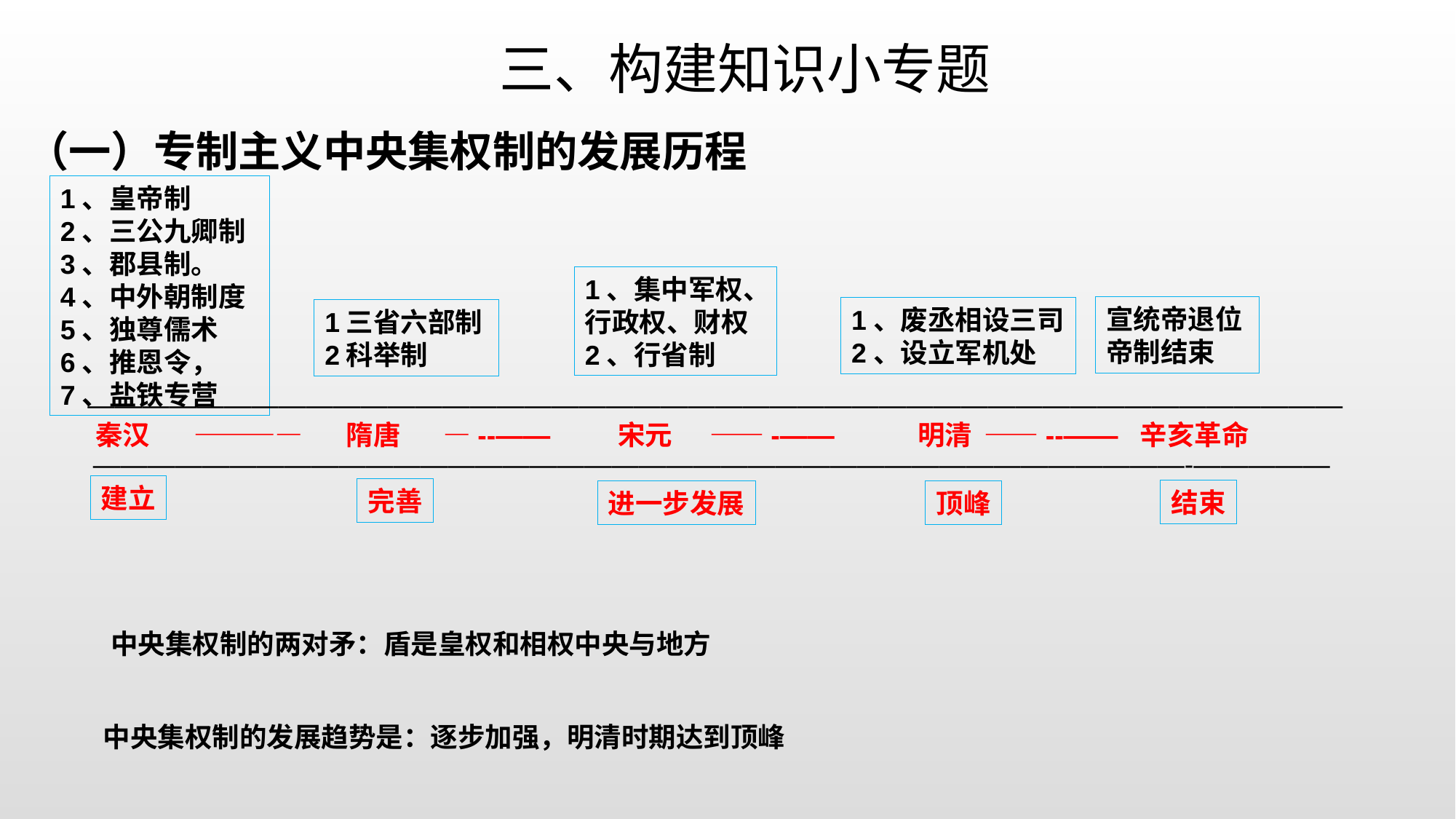

三、构建知识小专题
（一）专制主义中央集权制的发展历程
1、皇帝制
2、三公九卿制
3、郡县制。
4、中外朝制度
5、独尊儒术
6、推恩令，
7、盐铁专营
1、集中军权、行政权、财权
2、行省制
宣统帝退位帝制结束
1、废丞相设三司
2、设立军机处
1三省六部制
2科举制
——————————————————————————————————————————————
秦汉       ————       隋唐       —--——        宋元      ——-——          明清  ——--——  辛亥革命
————————————————————————————————————————-—————
建立
完善
结束
进一步发展
顶峰
中央集权制的两对矛：盾是皇权和相权中央与地方
中央集权制的发展趋势是：逐步加强，明清时期达到顶峰